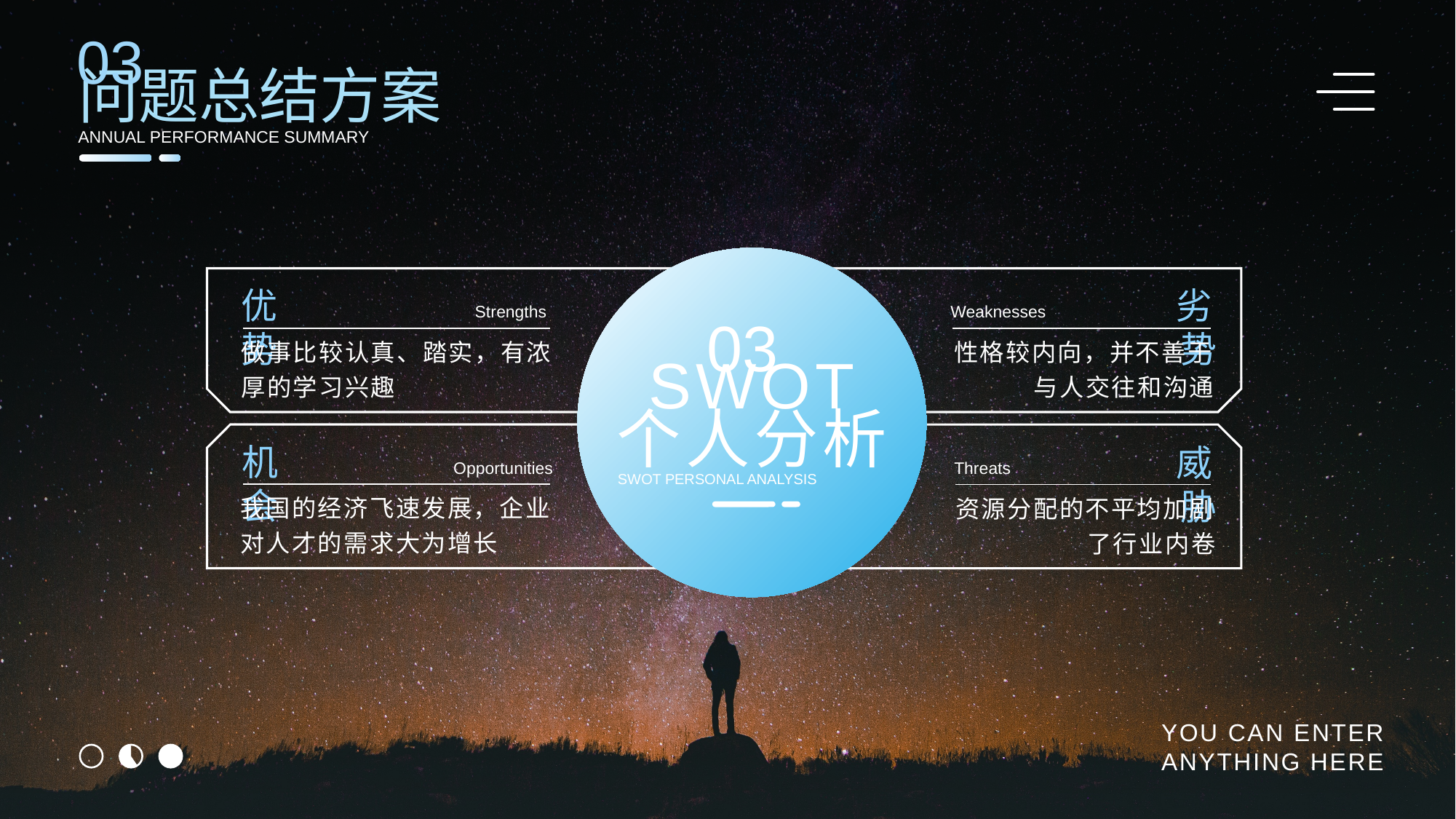

03
问题总结方案
ANNUAL PERFORMANCE SUMMARY

优势
劣势
Strengths
Weaknesses
03
做事比较认真、踏实，有浓厚的学习兴趣
性格较内向，并不善于与人交往和沟通
SWOT
个人分析

机会
威胁
Opportunities
Threats
SWOT PERSONAL ANALYSIS
我国的经济飞速发展，企业对人才的需求大为增长
资源分配的不平均加剧了行业内卷

YOU CAN ENTER
ANYTHING HERE